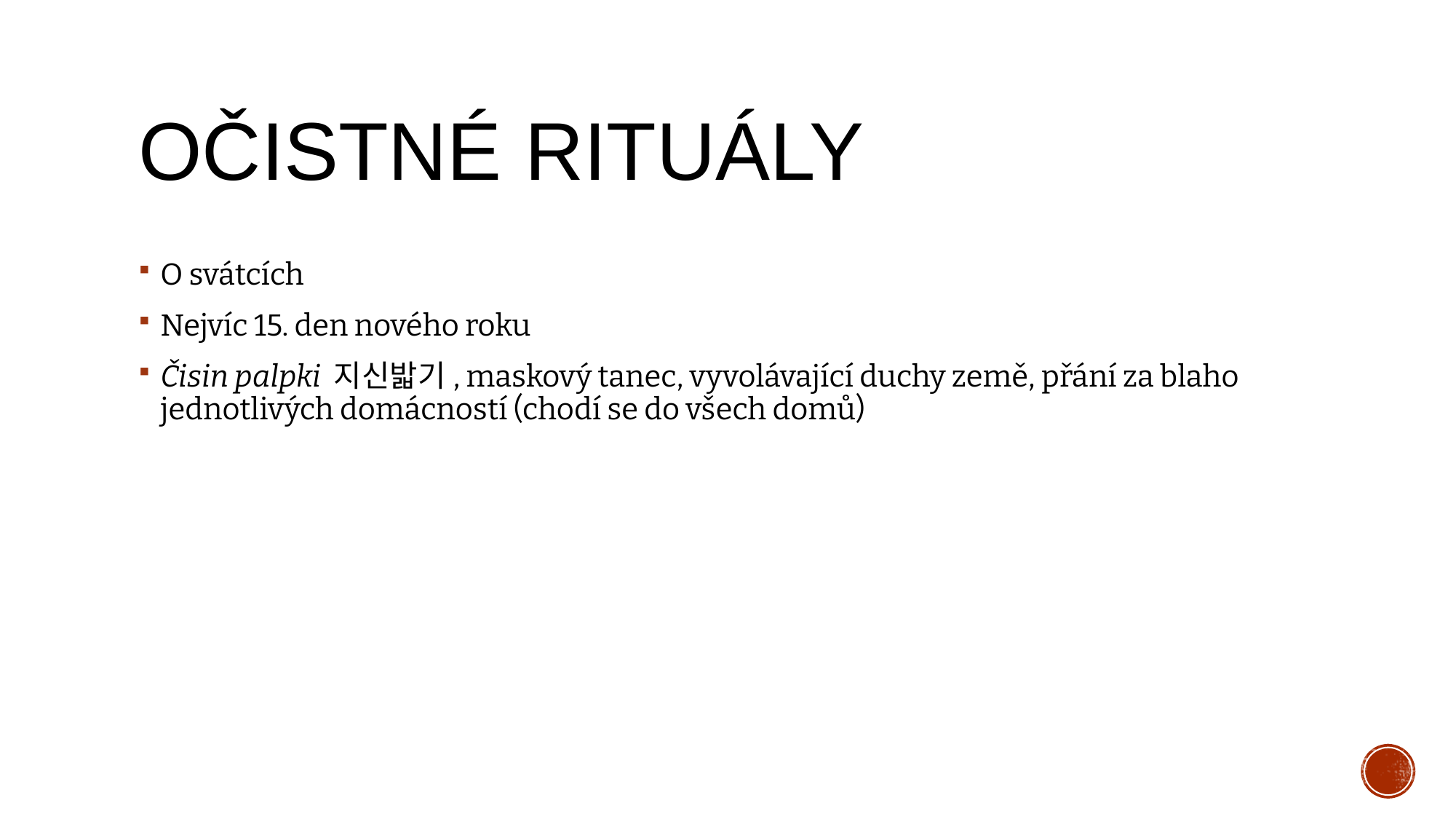

# Očistné rituály
O svátcích
Nejvíc 15. den nového roku
Čisin palpki 지신밟기, maskový tanec, vyvolávající duchy země, přání za blaho jednotlivých domácností (chodí se do všech domů)